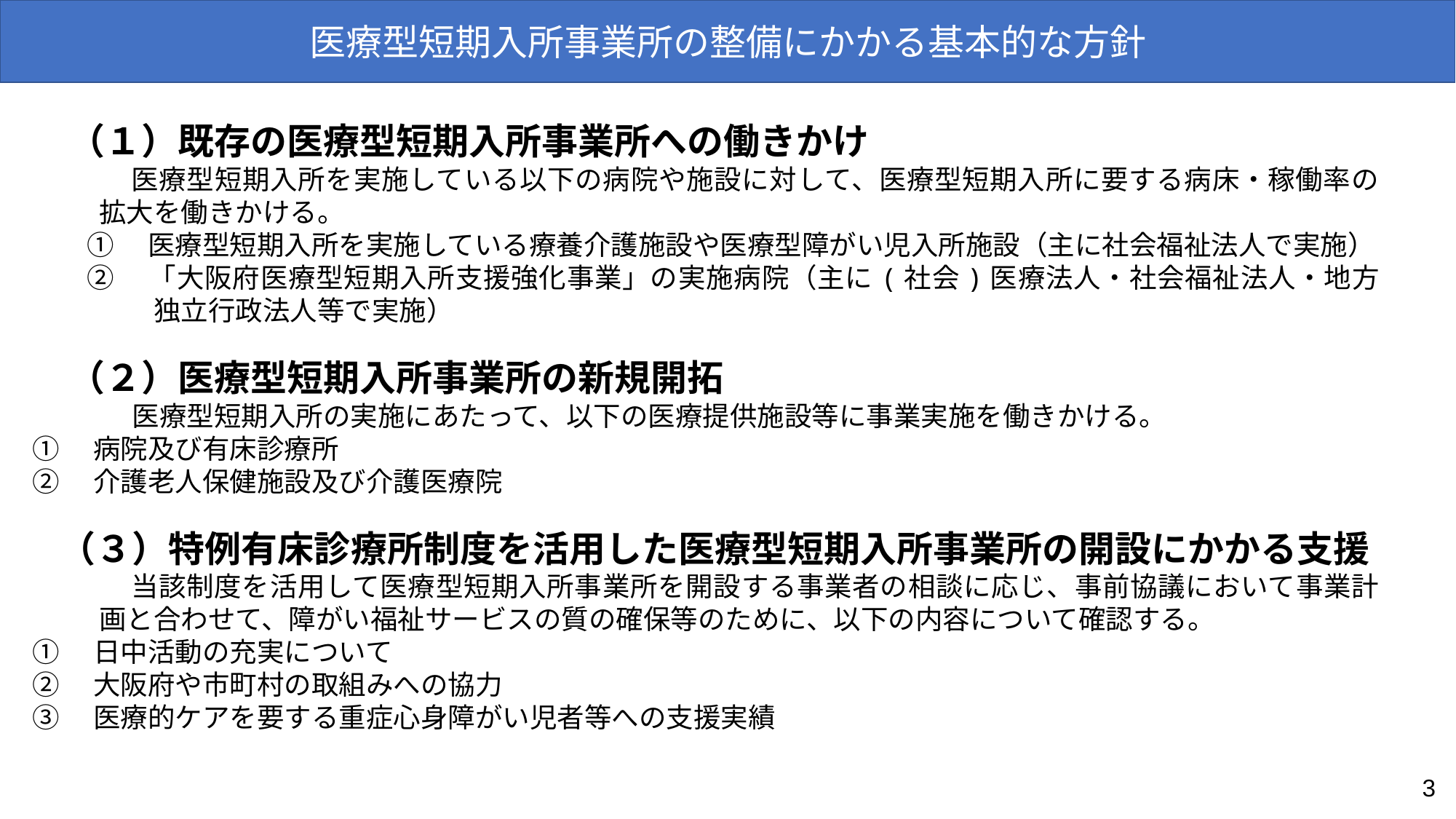

医療型短期入所事業所の整備にかかる基本的な方針
　（１）既存の医療型短期入所事業所への働きかけ
　　　　医療型短期入所を実施している以下の病院や施設に対して、医療型短期入所に要する病床・稼働率の拡大を働きかける。
①　医療型短期入所を実施している療養介護施設や医療型障がい児入所施設（主に社会福祉法人で実施）
②　「大阪府医療型短期入所支援強化事業」の実施病院（主に(社会)医療法人・社会福祉法人・地方独立行政法人等で実施）

　（２）医療型短期入所事業所の新規開拓
　　　　医療型短期入所の実施にあたって、以下の医療提供施設等に事業実施を働きかける。
①　病院及び有床診療所
②　介護老人保健施設及び介護医療院

　（３）特例有床診療所制度を活用した医療型短期入所事業所の開設にかかる支援
　　　　当該制度を活用して医療型短期入所事業所を開設する事業者の相談に応じ、事前協議において事業計画と合わせて、障がい福祉サービスの質の確保等のために、以下の内容について確認する。
①　日中活動の充実について
②　大阪府や市町村の取組みへの協力
③　医療的ケアを要する重症心身障がい児者等への支援実績
3